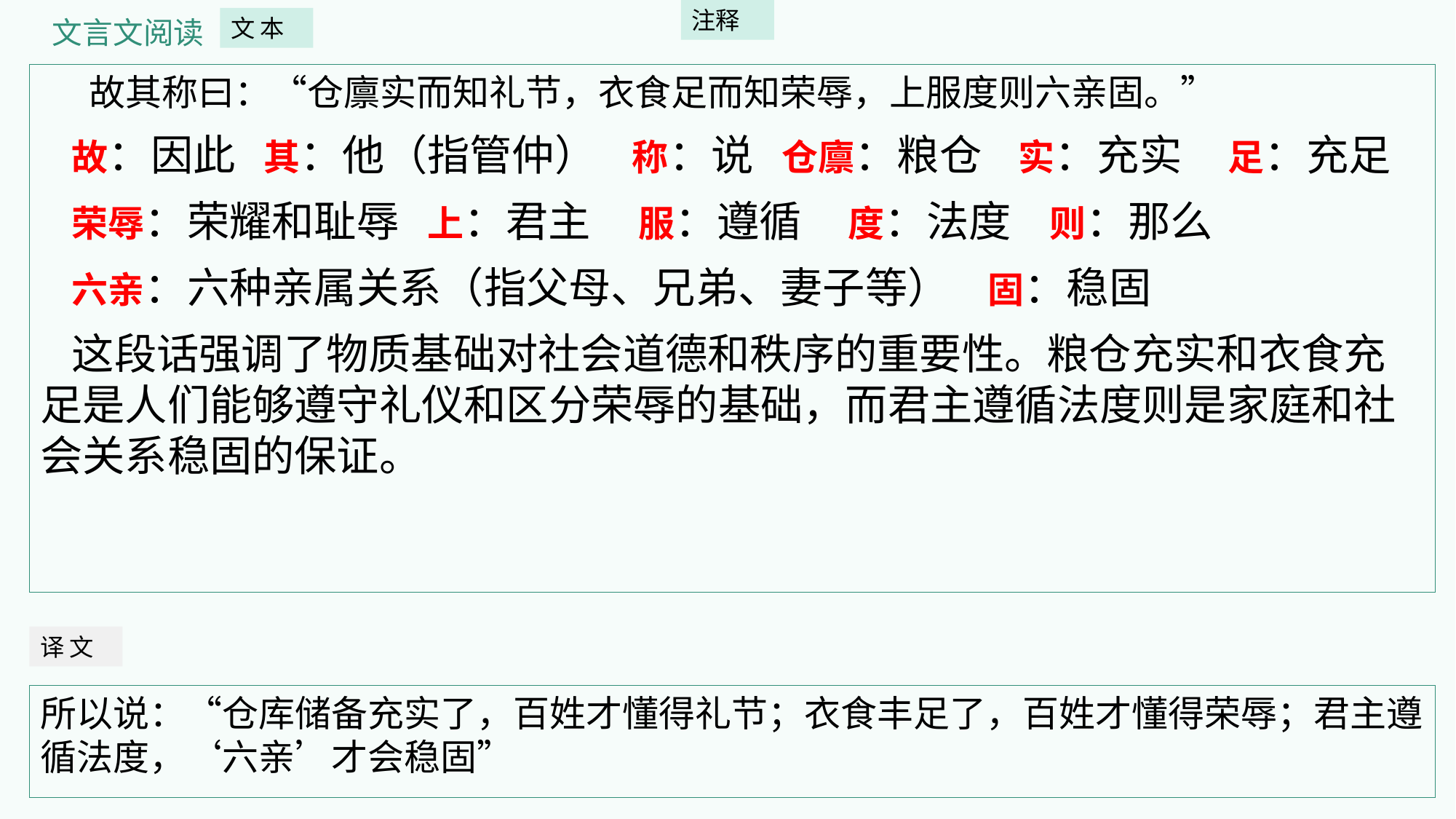

注释
文言文阅读
文 本
 故其称曰：“仓廪实而知礼节，衣食足而知荣辱，上服度则六亲固。”
故：因此   其：他（指管仲）    称：说   仓廪：粮仓    实：充实     足：充足
荣辱：荣耀和耻辱   上：君主     服：遵循     度：法度    则：那么
六亲：六种亲属关系（指父母、兄弟、妻子等）    固：稳固
这段话强调了物质基础对社会道德和秩序的重要性。粮仓充实和衣食充足是人们能够遵守礼仪和区分荣辱的基础，而君主遵循法度则是家庭和社会关系稳固的保证。

译 文
所以说：“仓库储备充实了，百姓才懂得礼节；衣食丰足了，百姓才懂得荣辱；君主遵循法度，‘六亲’才会稳固”